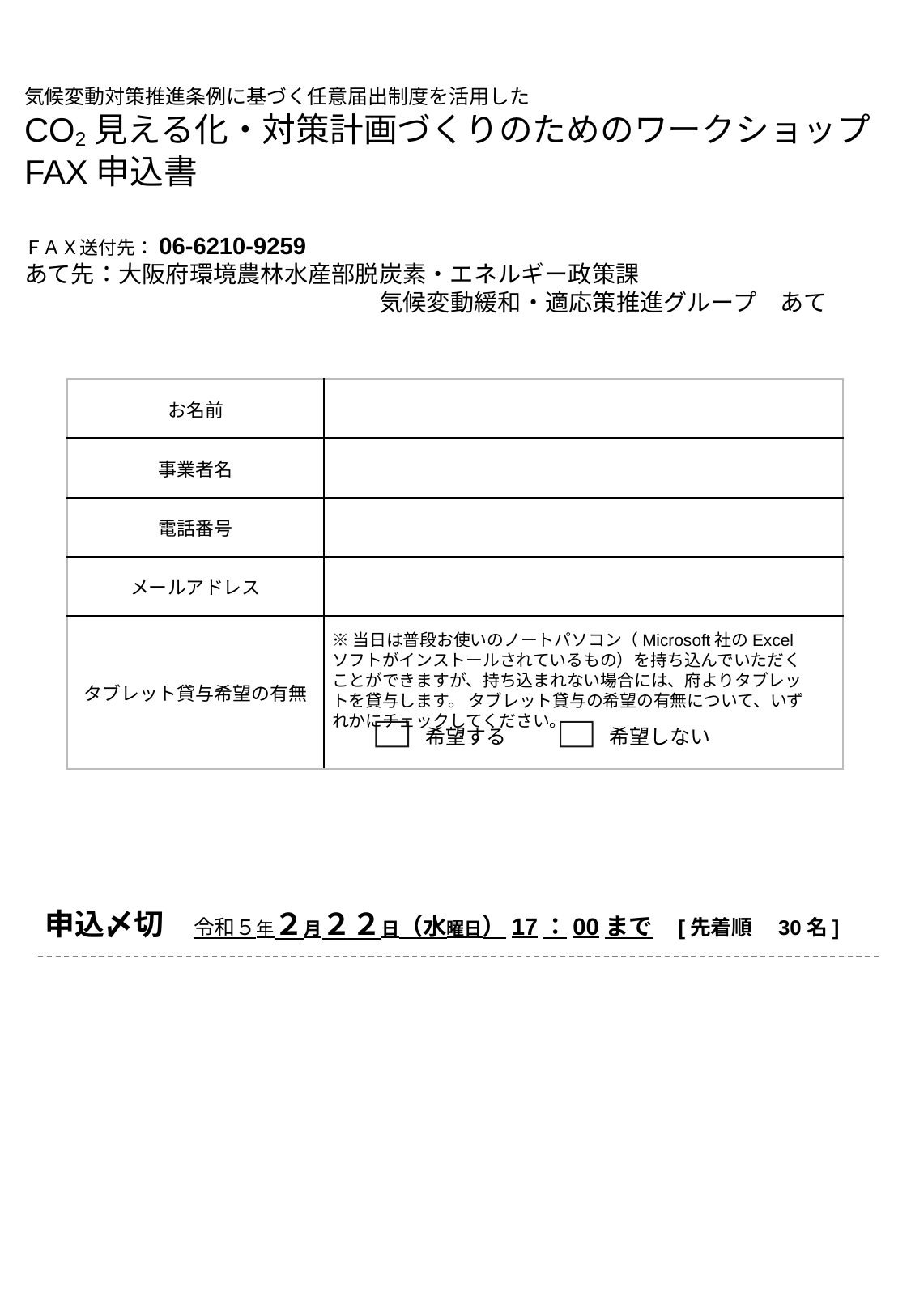

気候変動対策推進条例に基づく任意届出制度を活用した
CO2見える化・対策計画づくりのためのワークショップ
FAX申込書

ＦＡＸ送付先：06-6210-9259
あて先：大阪府環境農林水産部脱炭素・エネルギー政策課
　　　　　　　　　　　　　　　気候変動緩和・適応策推進グループ　あて

| お名前 |  |
| --- | --- |
| 事業者名 |  |
| 電話番号 |  |
| メールアドレス |  |
| タブレット貸与希望の有無 |  |
※当日は普段お使いのノートパソコン（Microsoft社のExcelソフトがインストールされているもの）を持ち込んでいただくことができますが、持ち込まれない場合には、府よりタブレットを貸与します。 タブレット貸与の希望の有無について、いずれかにチェックしてください。

希望する
希望しない

申込〆切　令和５年２月２２日（水曜日）17：00まで　[先着順　30名]